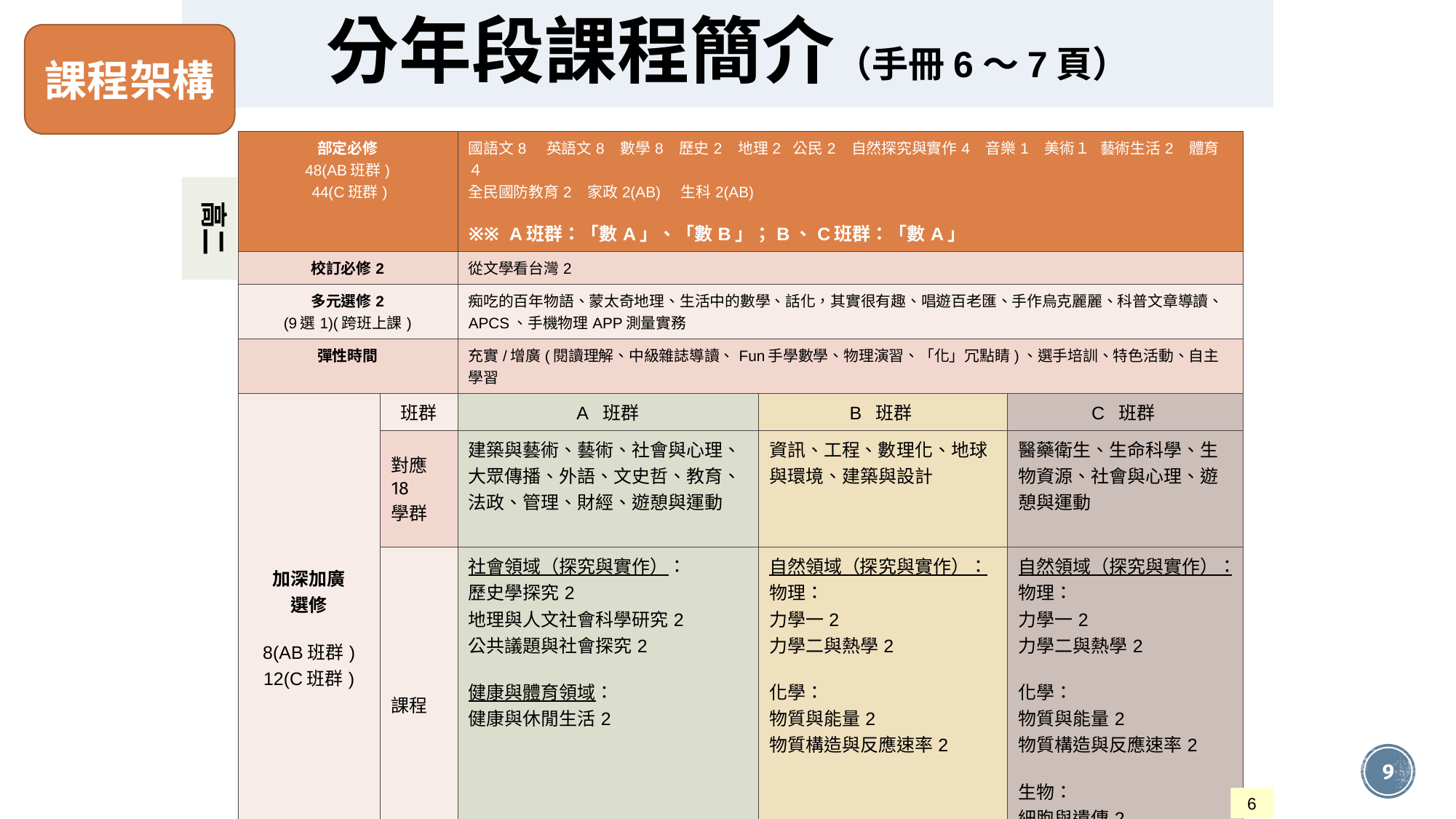

# 分年段課程簡介（手冊6～7頁）
課程架構
| 部定必修 48(AB班群) 44(C班群) |  | 國語文8 英語文8 數學8 歷史2 地理2 公民2 自然探究與實作4 音樂1 美術１ 藝術生活2 體育４ 全民國防教育2 家政2(AB) 生科2(AB) ※※ A班群：「數A」、「數B」；B、C班群：「數A」 |  |  |
| --- | --- | --- | --- | --- |
| 校訂必修2 |  | 從文學看台灣2 |  |  |
| 多元選修2 (9選1)(跨班上課) |  | 痴吃的百年物語、蒙太奇地理、生活中的數學、話化，其實很有趣、唱遊百老匯、手作烏克麗麗、科普文章導讀、APCS、手機物理APP測量實務 |  |  |
| 彈性時間 |  | 充實/增廣(閱讀理解、中級雜誌導讀、Fun手學數學、物理演習、「化」冗點睛)、選手培訓、特色活動、自主學習 |  |  |
| 加深加廣 選修 8(AB班群) 12(C班群) | 班群 | A 班群 | B 班群 | C 班群 |
|  | 對應 18 學群 | 建築與藝術、藝術、社會與心理、大眾傳播、外語、文史哲、教育、法政、管理、財經、遊憩與運動 | 資訊、工程、數理化、地球與環境、建築與設計 | 醫藥衛生、生命科學、生物資源、社會與心理、遊憩與運動 |
|  | 課程 | 社會領域（探究與實作）： 歷史學探究2 地理與人文社會科學研究2 公共議題與社會探究2 健康與體育領域： 健康與休閒生活2 | 自然領域（探究與實作）： 物理： 力學一2 力學二與熱學2 化學： 物質與能量2 物質構造與反應速率2 | 自然領域（探究與實作）： 物理： 力學一2 力學二與熱學2 化學： 物質與能量2 物質構造與反應速率2 生物： 細胞與遺傳2 動物體的構造與功能2 |
高二
9
6